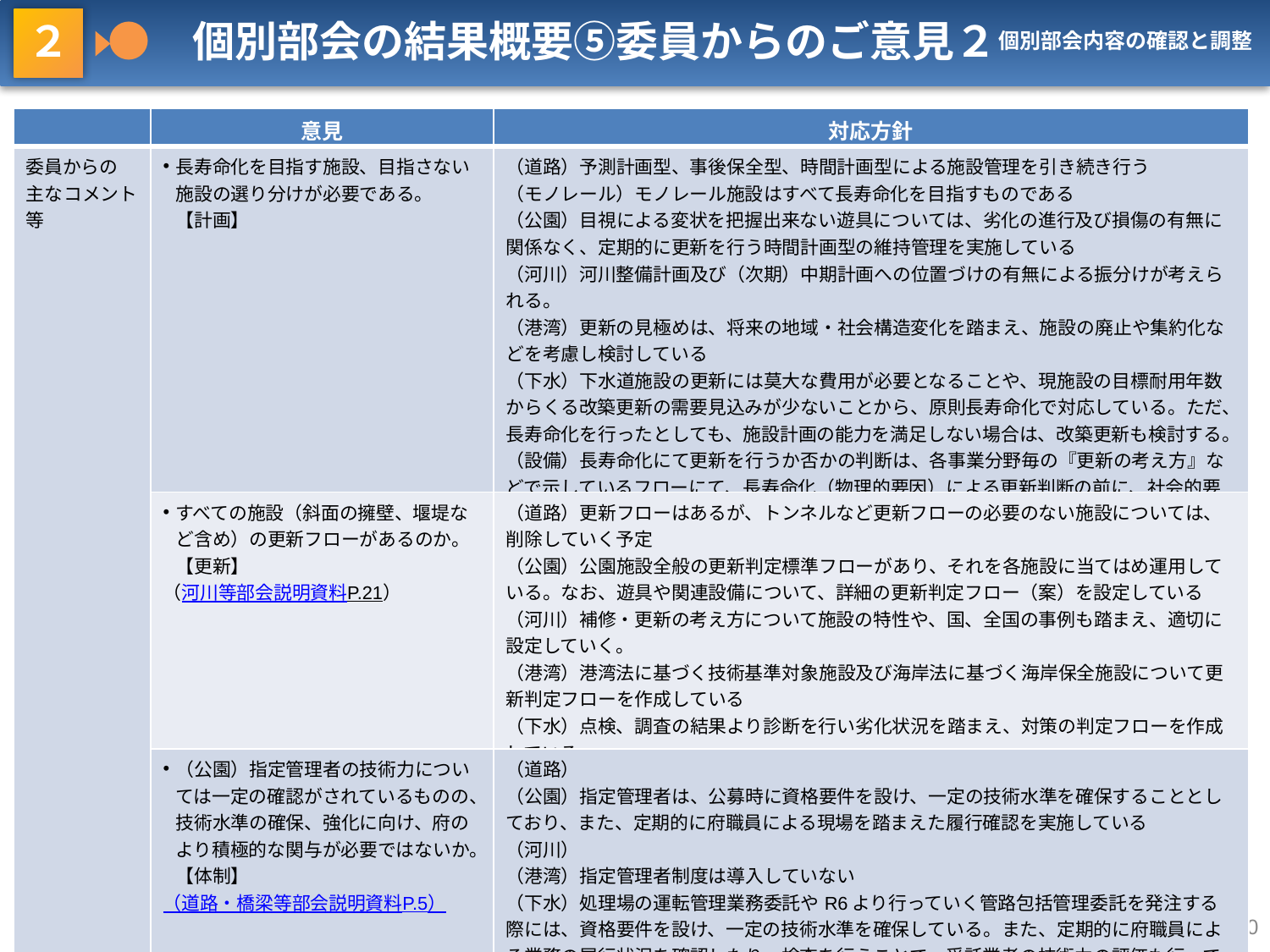

２    ●　個別部会の結果概要⑤委員からのご意見２
個別部会内容の確認と調整

|  | 意見 | 対応方針 |
| --- | --- | --- |
| 委員からの 主なコメント等 | 長寿命化を目指す施設、目指さない施設の選り分けが必要である。 【計画】 | （道路）予測計画型、事後保全型、時間計画型による施設管理を引き続き行う （モノレール）モノレール施設はすべて長寿命化を目指すものである （公園）目視による変状を把握出来ない遊具については、劣化の進行及び損傷の有無に関係なく、定期的に更新を行う時間計画型の維持管理を実施している （河川）河川整備計画及び（次期）中期計画への位置づけの有無による振分けが考えられる。 （港湾）更新の見極めは、将来の地域・社会構造変化を踏まえ、施設の廃止や集約化などを考慮し検討している （下水）下水道施設の更新には莫大な費用が必要となることや、現施設の目標耐用年数からくる改築更新の需要見込みが少ないことから、原則長寿命化で対応している。ただ、長寿命化を行ったとしても、施設計画の能力を満足しない場合は、改築更新も検討する。 （設備）長寿命化にて更新を行うか否かの判断は、各事業分野毎の『更新の考え方』などで示しているフローにて、長寿命化（物理的要因）による更新判断の前に、社会的要因（法令・基準の変更等）、機能的要因（設備の陳腐化等）による更新の判断を行っている。 |
|  | すべての施設（斜面の擁壁、堰堤など含め）の更新フローがあるのか。【更新】 （河川等部会説明資料P.21） | （道路）更新フローはあるが、トンネルなど更新フローの必要のない施設については、削除していく予定 （公園）公園施設全般の更新判定標準フローがあり、それを各施設に当てはめ運用している。なお、遊具や関連設備について、詳細の更新判定フロー（案）を設定している （河川）補修・更新の考え方について施設の特性や、国、全国の事例も踏まえ、適切に設定していく。 （港湾）港湾法に基づく技術基準対象施設及び海岸法に基づく海岸保全施設について更新判定フローを作成している （下水）点検、調査の結果より診断を行い劣化状況を踏まえ、対策の判定フローを作成している。 （設備）パターン化したフローにて全ての設備更新を実施している。 |
|  | （公園）指定管理者の技術力については一定の確認がされているものの、技術水準の確保、強化に向け、府のより積極的な関与が必要ではないか。【体制】 （道路・橋梁等部会説明資料P.5） | （道路） （公園）指定管理者は、公募時に資格要件を設け、一定の技術水準を確保することとしており、また、定期的に府職員による現場を踏まえた履行確認を実施している （河川） （港湾）指定管理者制度は導入していない （下水）処理場の運転管理業務委託やR6より行っていく管路包括管理委託を発注する際には、資格要件を設け、一定の技術水準を確保している。また、定期的に府職員による業務の履行状況を確認したり、検査を行うことで、受託業者の技術力の評価も行っている。 （設備） |
20